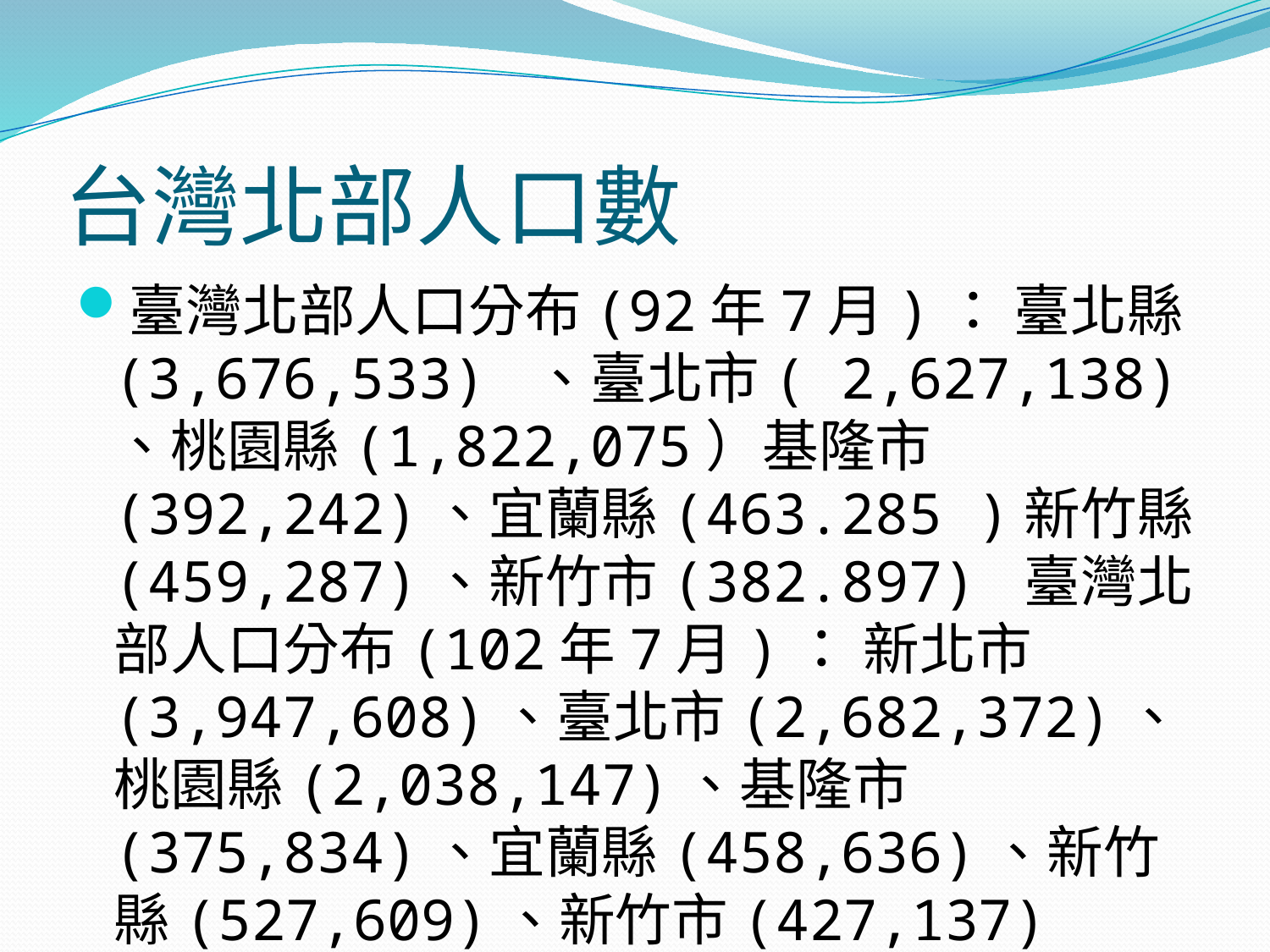

# 台灣北部人口數
臺灣北部人口分布(92年7月)： 臺北縣(3,676,533) 、臺北市( 2,627,138) 、桃園縣(1,822,075）基隆市(392,242)、宜蘭縣(463.285 )新竹縣(459,287)、新竹市(382.897) 臺灣北部人口分布(102年7月)： 新北市(3,947,608)、臺北市(2,682,372)、桃園縣(2,038,147)、基隆市(375,834)、宜蘭縣(458,636)、新竹縣(527,609)、新竹市(427,137)